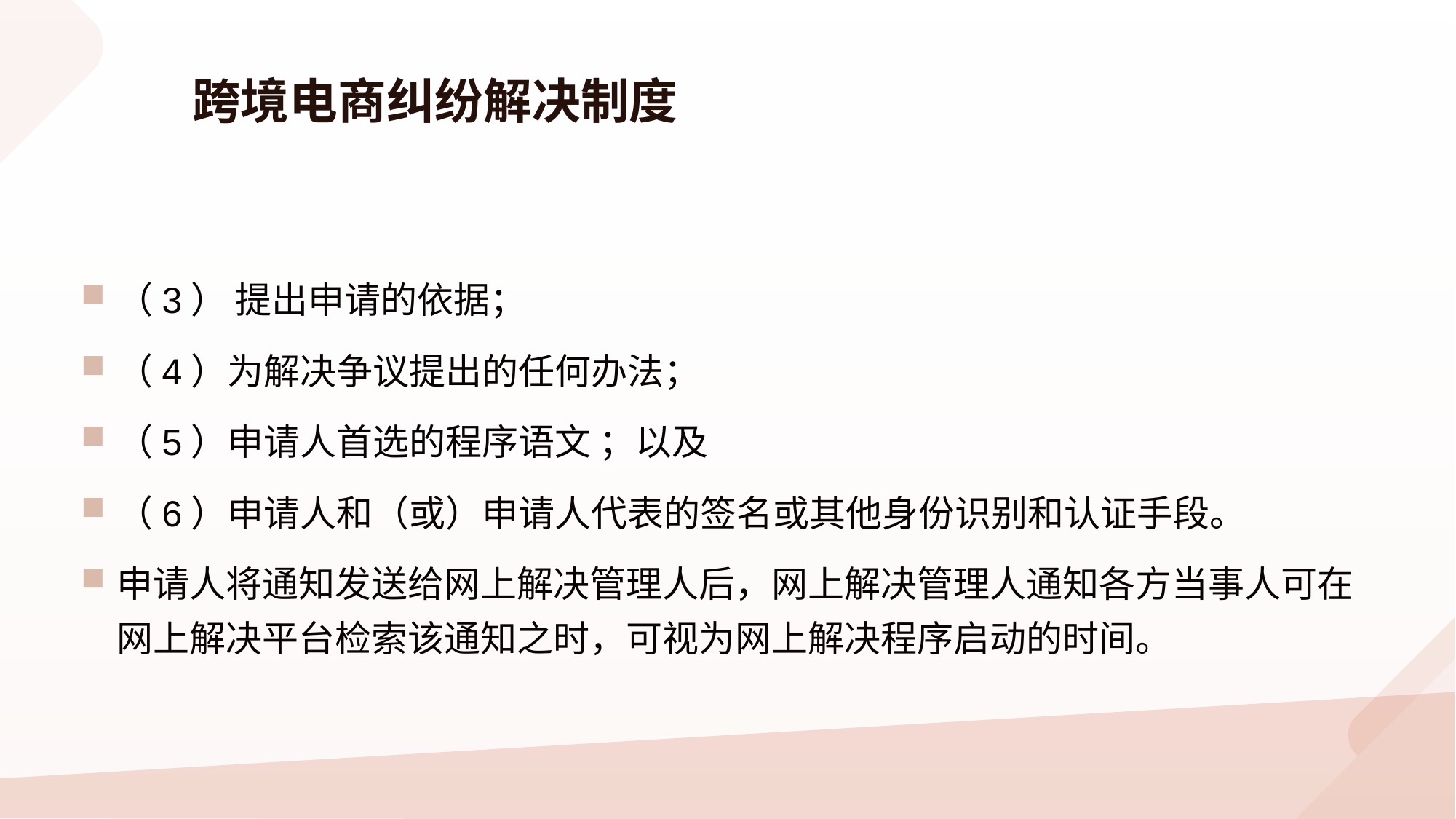

# 跨境电商纠纷解决制度
（3） 提出申请的依据；
（4）为解决争议提出的任何办法；
（5）申请人首选的程序语文 ；以及
（6）申请人和（或）申请人代表的签名或其他身份识别和认证手段。
申请人将通知发送给网上解决管理人后，网上解决管理人通知各方当事人可在网上解决平台检索该通知之时，可视为网上解决程序启动的时间。